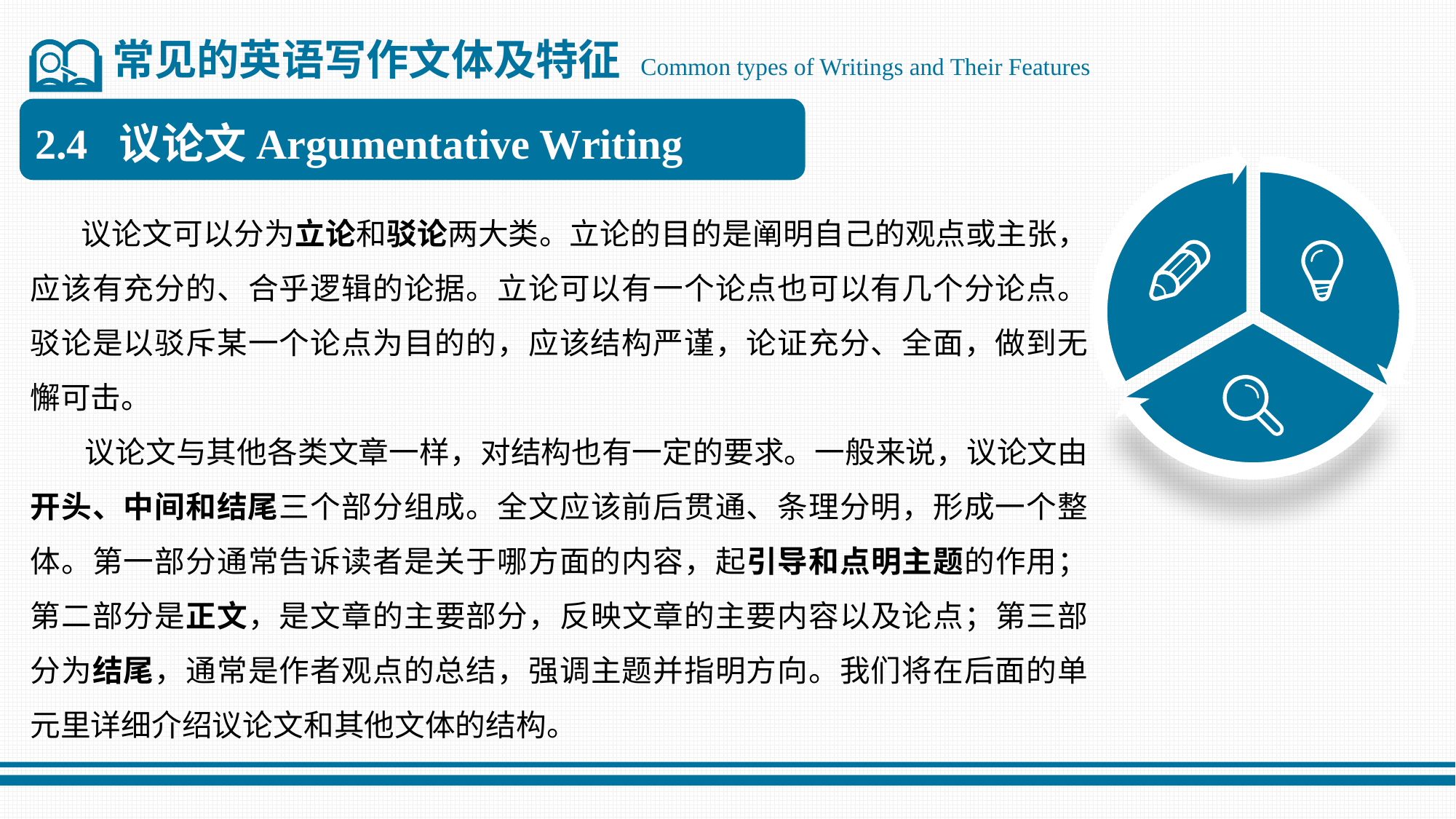

常见的英语写作文体及特征 Common types of Writings and Their Features

2.4  议论文Argumentative Writing

       议论文可以分为立论和驳论两大类。立论的目的是阐明自己的观点或主张，应该有充分的、合乎逻辑的论据。立论可以有一个论点也可以有几个分论点。驳论是以驳斥某一个论点为目的的，应该结构严谨，论证充分、全面，做到无懈可击。
       议论文与其他各类文章一样，对结构也有一定的要求。一般来说，议论文由开头、中间和结尾三个部分组成。全文应该前后贯通、条理分明，形成一个整体。第一部分通常告诉读者是关于哪方面的内容，起引导和点明主题的作用；第二部分是正文，是文章的主要部分，反映文章的主要内容以及论点；第三部分为结尾，通常是作者观点的总结，强调主题并指明方向。我们将在后面的单元里详细介绍议论文和其他文体的结构。